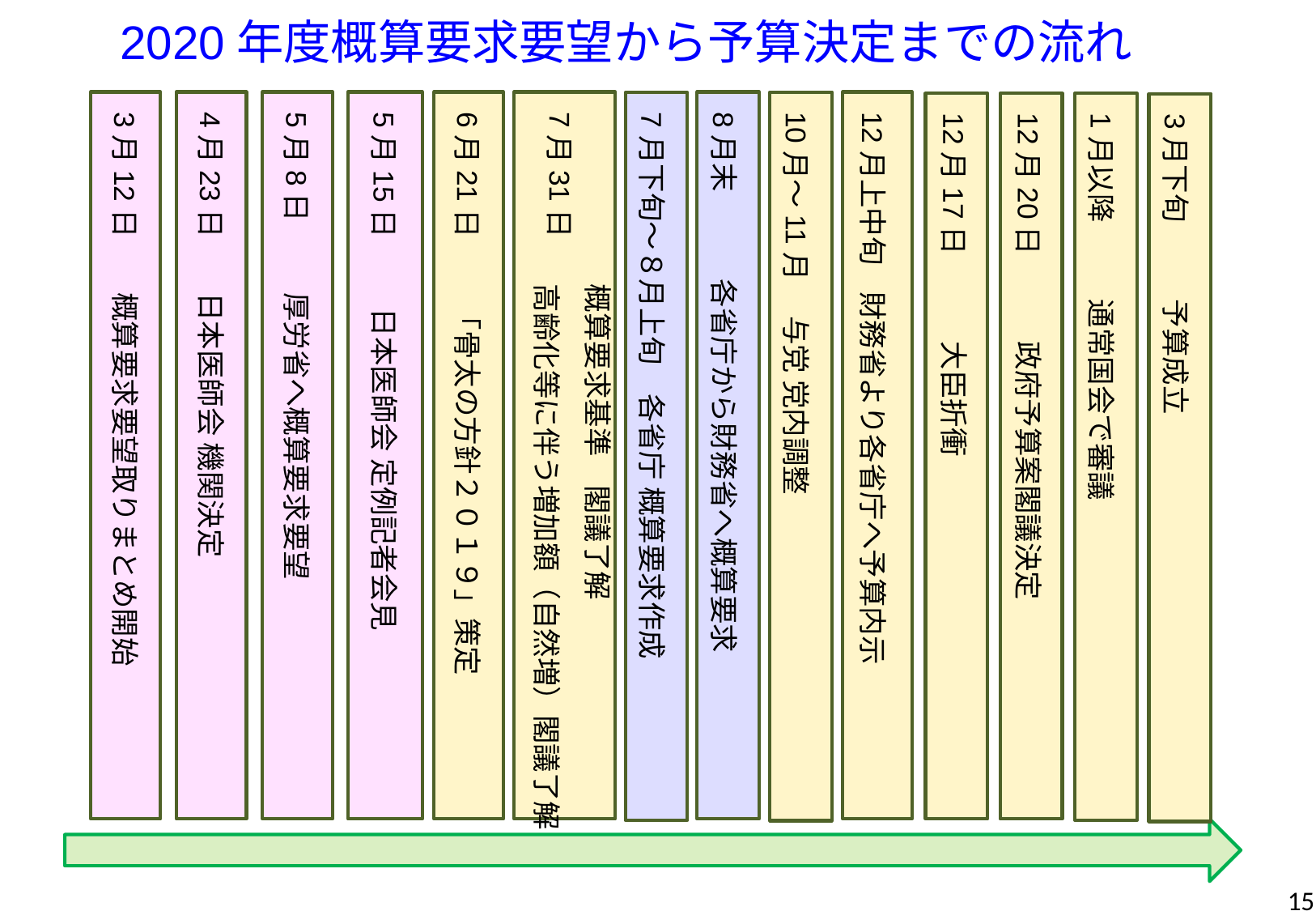

2020年度概算要求要望から予算決定までの流れ
 3月12日　    概算要求要望取りまとめ開始
 4月23日　    日本医師会 機関決定
 5月8日　 　 厚労省へ概算要求要望
 5月15日　 　 日本医師会 定例記者会見
 6月21日　　 「骨太の方針２０１９」策定
 7月31日
 8月末  　       各省庁から財務省へ概算要求
 12月上中旬    財務省より各省庁へ予算内示
 10月～11月　 与党 党内調整
 7月下旬～８月上旬　各省庁 概算要求作成
 1月以降　　   通常国会で審議
 12月20日　　　政府予算案閣議決定
 12月17日　　　大臣折衝
 3月下旬　　   予算成立
概算要求基準　閣議了解

高齢化等に伴う増加額（自然増）閣議了解

15